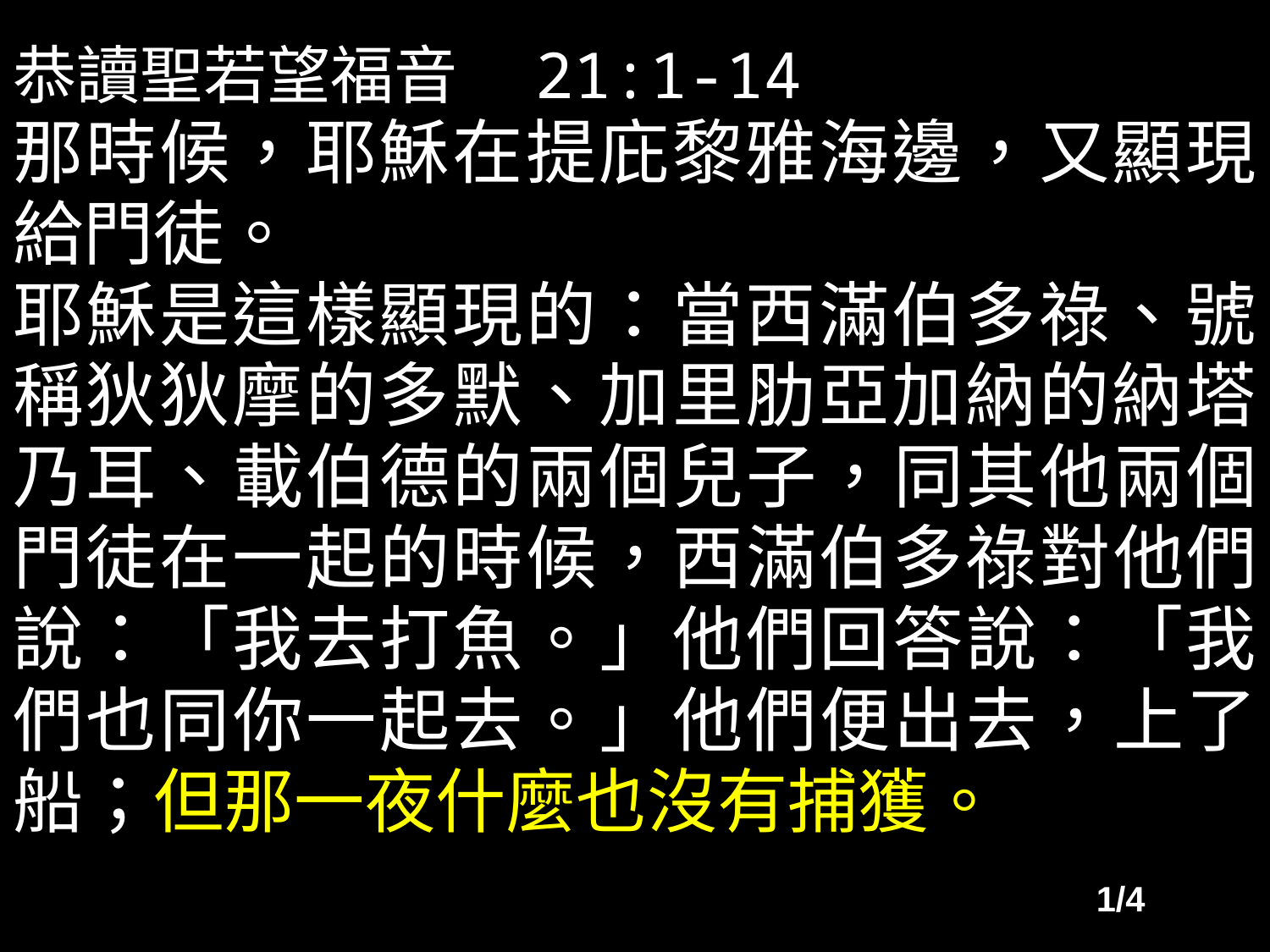

恭讀聖若望福音　21:1-14
那時候，耶穌在提庇黎雅海邊，又顯現給門徒。
耶穌是這樣顯現的：當西滿伯多祿、號稱狄狄摩的多默、加里肋亞加納的納塔乃耳、載伯德的兩個兒子，同其他兩個門徒在一起的時候，西滿伯多祿對他們說：「我去打魚。」他們回答說：「我們也同你一起去。」他們便出去，上了船；但那一夜什麼也沒有捕獲。
   1/4